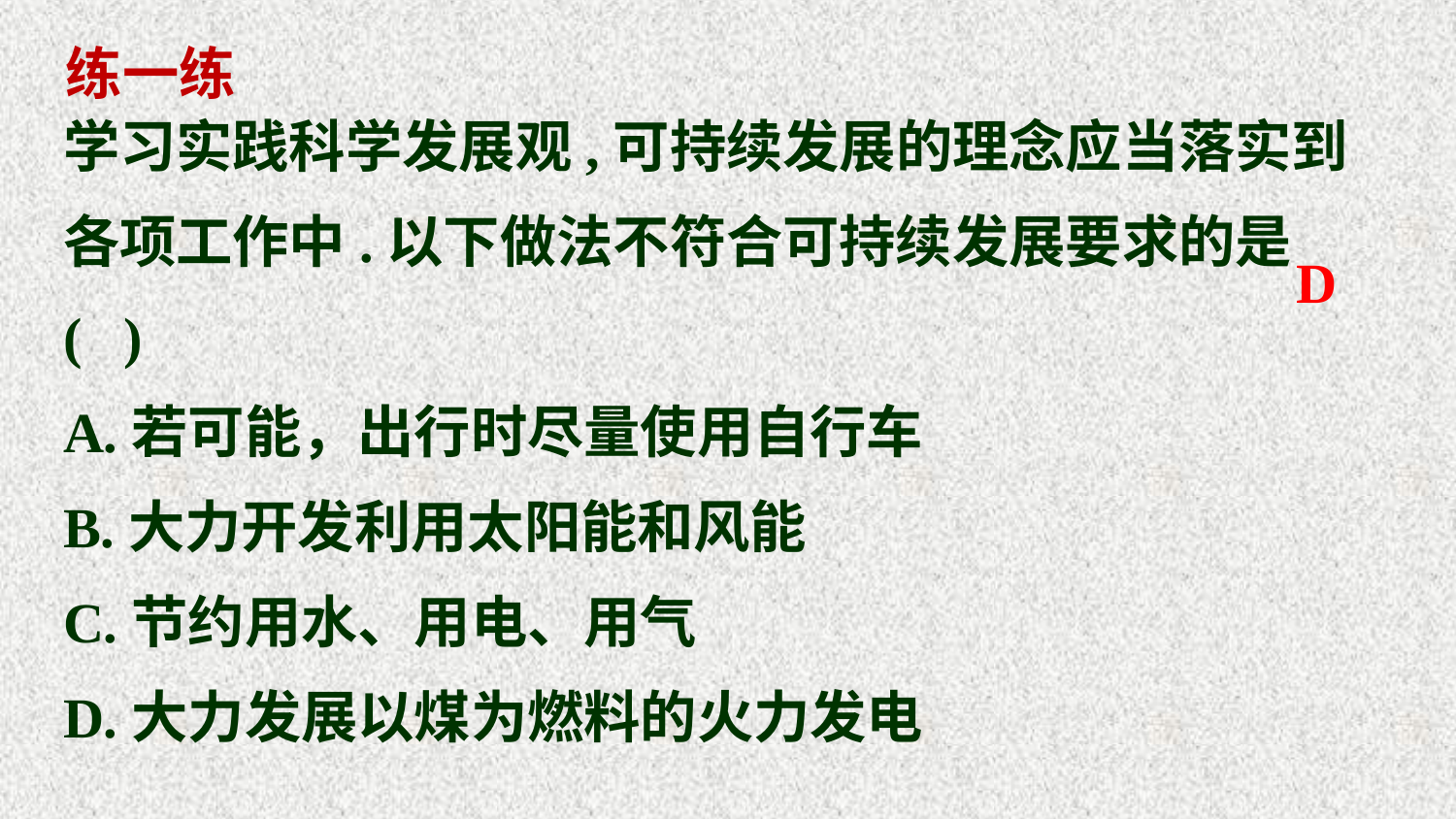

练一练
学习实践科学发展观,可持续发展的理念应当落实到各项工作中.以下做法不符合可持续发展要求的是(   )
A.若可能，出行时尽量使用自行车
B.大力开发利用太阳能和风能
C.节约用水、用电、用气
D.大力发展以煤为燃料的火力发电
D